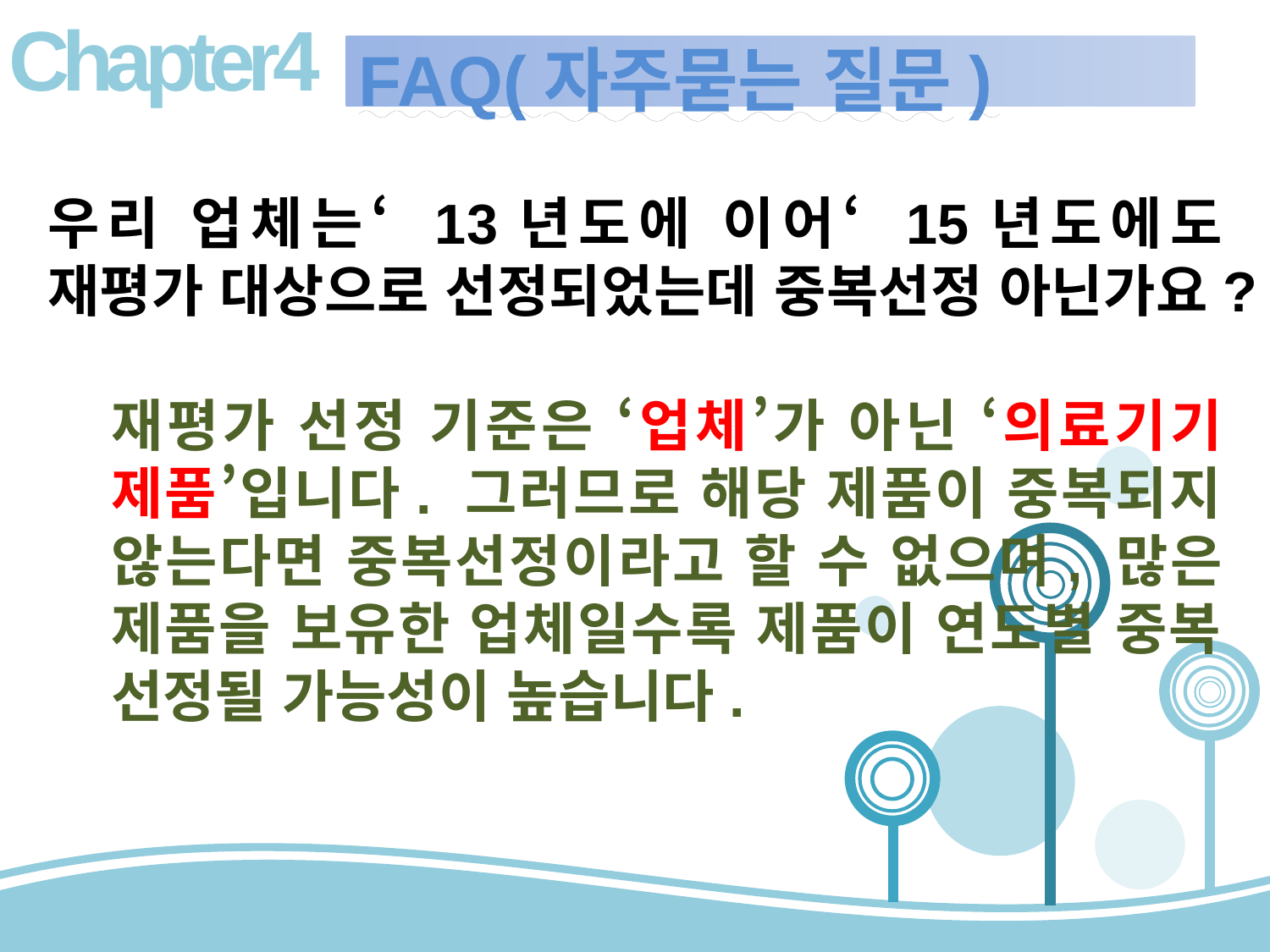

Chapter4
# FAQ(자주묻는 질문)
우리 업체는‘ 13년도에 이어‘ 15년도에도 재평가 대상으로 선정되었는데 중복선정 아닌가요?

재평가 선정 기준은 ‘업체’가 아닌 ‘의료기기 제품’입니다. 그러므로 해당 제품이 중복되지 않는다면 중복선정이라고 할 수 없으며, 많은 제품을 보유한 업체일수록 제품이 연도별 중복 선정될 가능성이 높습니다.